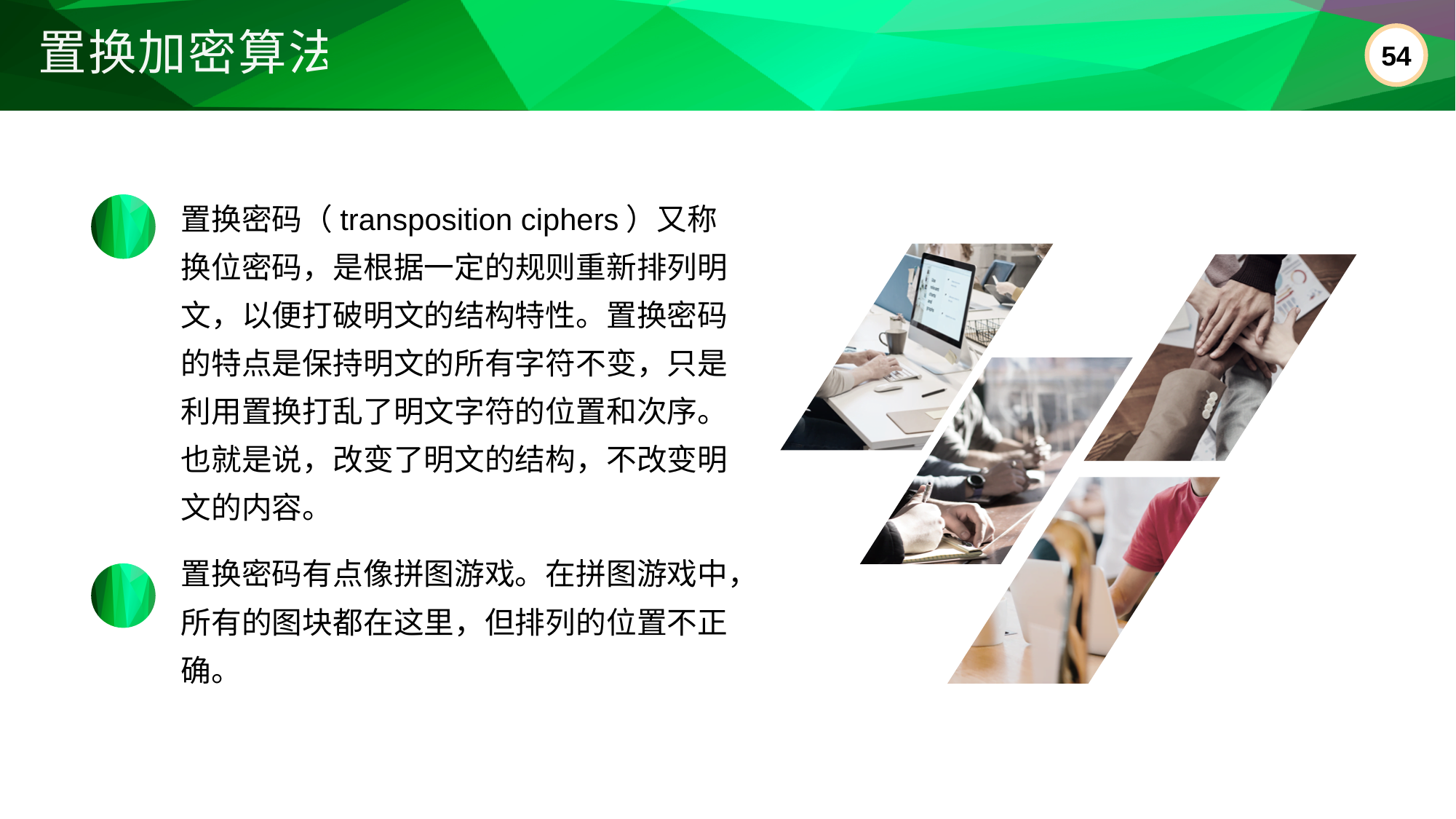

置换加密算法
置换密码（transposition ciphers）又称换位密码，是根据一定的规则重新排列明文，以便打破明文的结构特性。置换密码的特点是保持明文的所有字符不变，只是利用置换打乱了明文字符的位置和次序。也就是说，改变了明文的结构，不改变明文的内容。
置换密码有点像拼图游戏。在拼图游戏中，所有的图块都在这里，但排列的位置不正确。